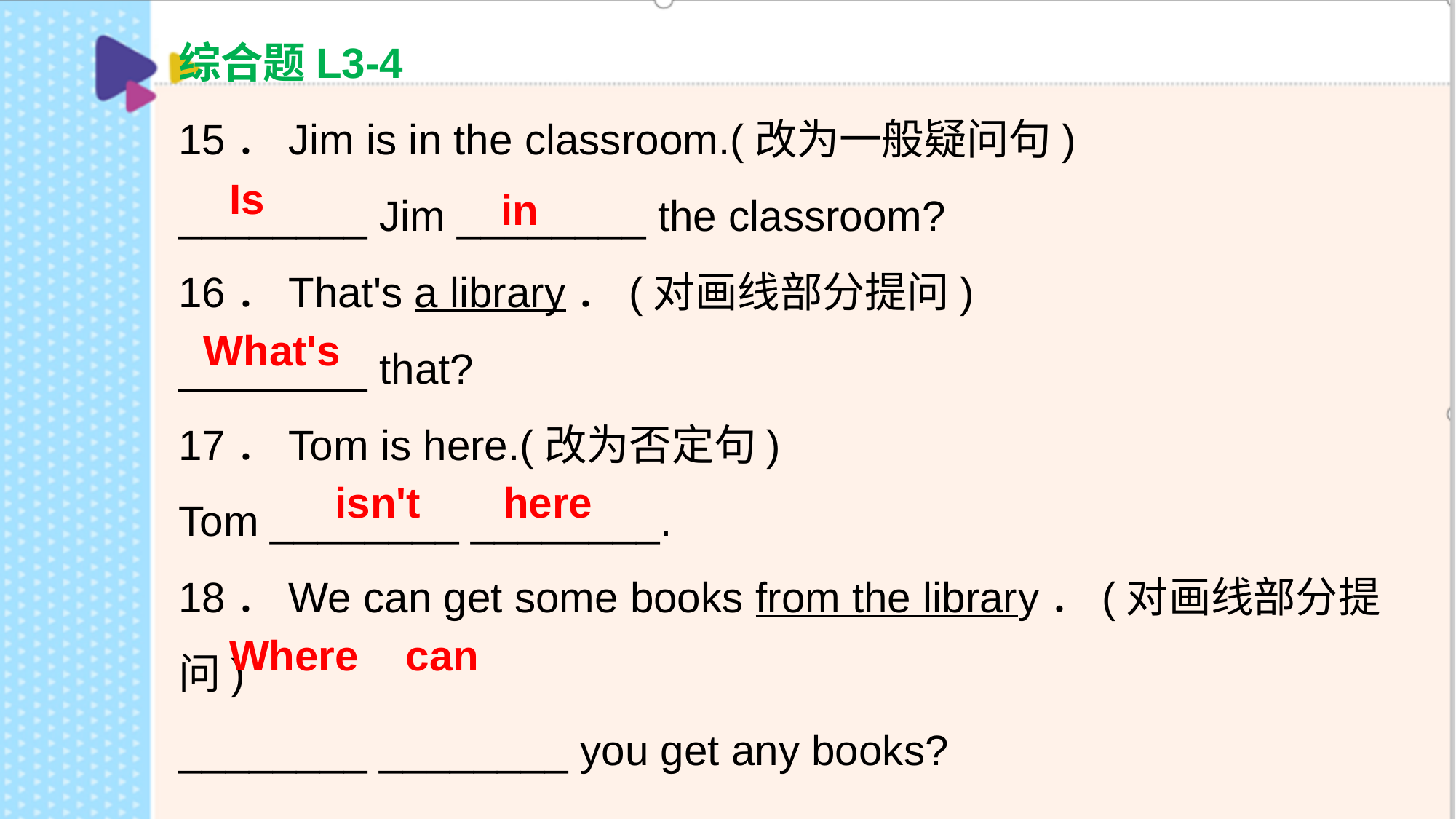

综合题L3-4
15．Jim is in the classroom.(改为一般疑问句)
________ Jim ________ the classroom?
16．That's a library．(对画线部分提问)
________ that?
17．Tom is here.(改为否定句)
Tom ________ ________.
18．We can get some books from the library．(对画线部分提问)
________ ________ you get any books?
Is
in
What's
isn't       here
Where    can